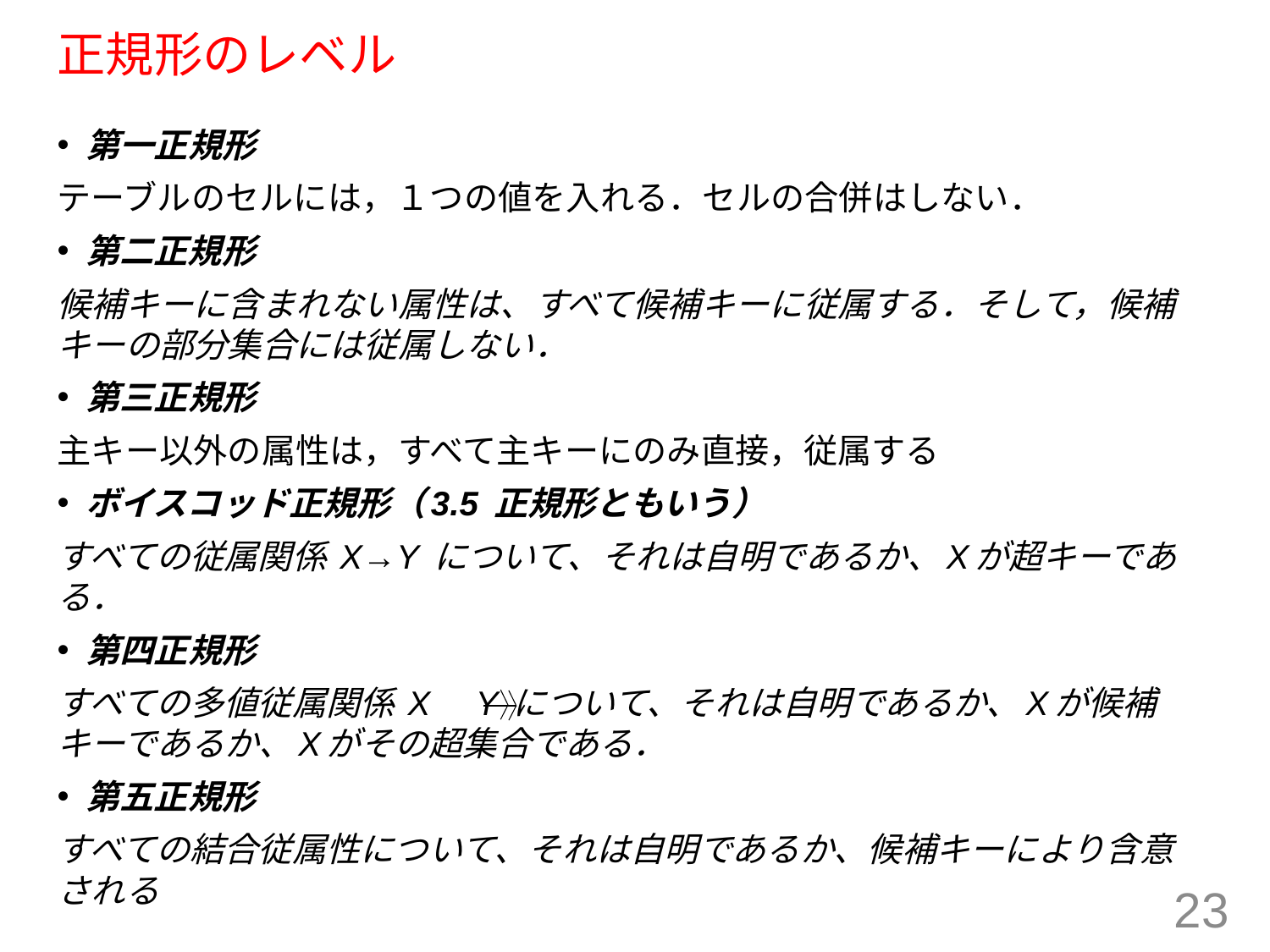

# 正規形のレベル
第一正規形
テーブルのセルには，１つの値を入れる．セルの合併はしない．
第二正規形
候補キーに含まれない属性は、すべて候補キーに従属する．そして，候補キーの部分集合には従属しない．
第三正規形
主キー以外の属性は，すべて主キーにのみ直接，従属する
ボイスコッド正規形（3.5 正規形ともいう）
すべての従属関係 X→Y について、それは自明であるか、Xが超キーである．
第四正規形
すべての多値従属関係 X　Y について、それは自明であるか、Xが候補キーであるか、Xがその超集合である．
第五正規形
すべての結合従属性について、それは自明であるか、候補キーにより含意される
23